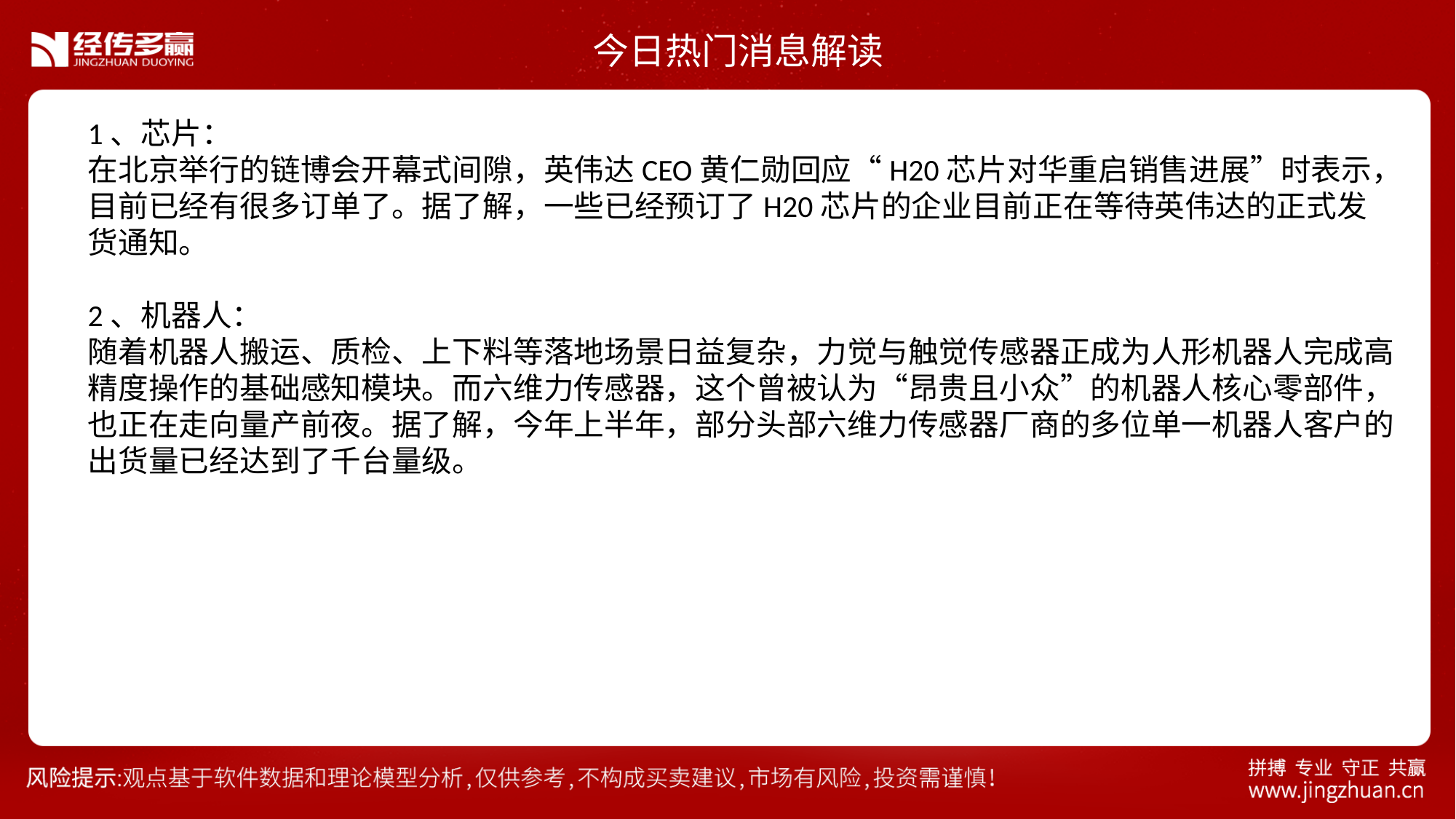

今日热门消息解读
1、芯片：
在北京举行的链博会开幕式间隙，英伟达CEO黄仁勋回应“H20芯片对华重启销售进展”时表示，目前已经有很多订单了。据了解，一些已经预订了H20芯片的企业目前正在等待英伟达的正式发货通知。

2、机器人：
随着机器人搬运、质检、上下料等落地场景日益复杂，力觉与触觉传感器正成为人形机器人完成高精度操作的基础感知模块。而六维力传感器，这个曾被认为“昂贵且小众”的机器人核心零部件，也正在走向量产前夜。据了解，今年上半年，部分头部六维力传感器厂商的多位单一机器人客户的出货量已经达到了千台量级。